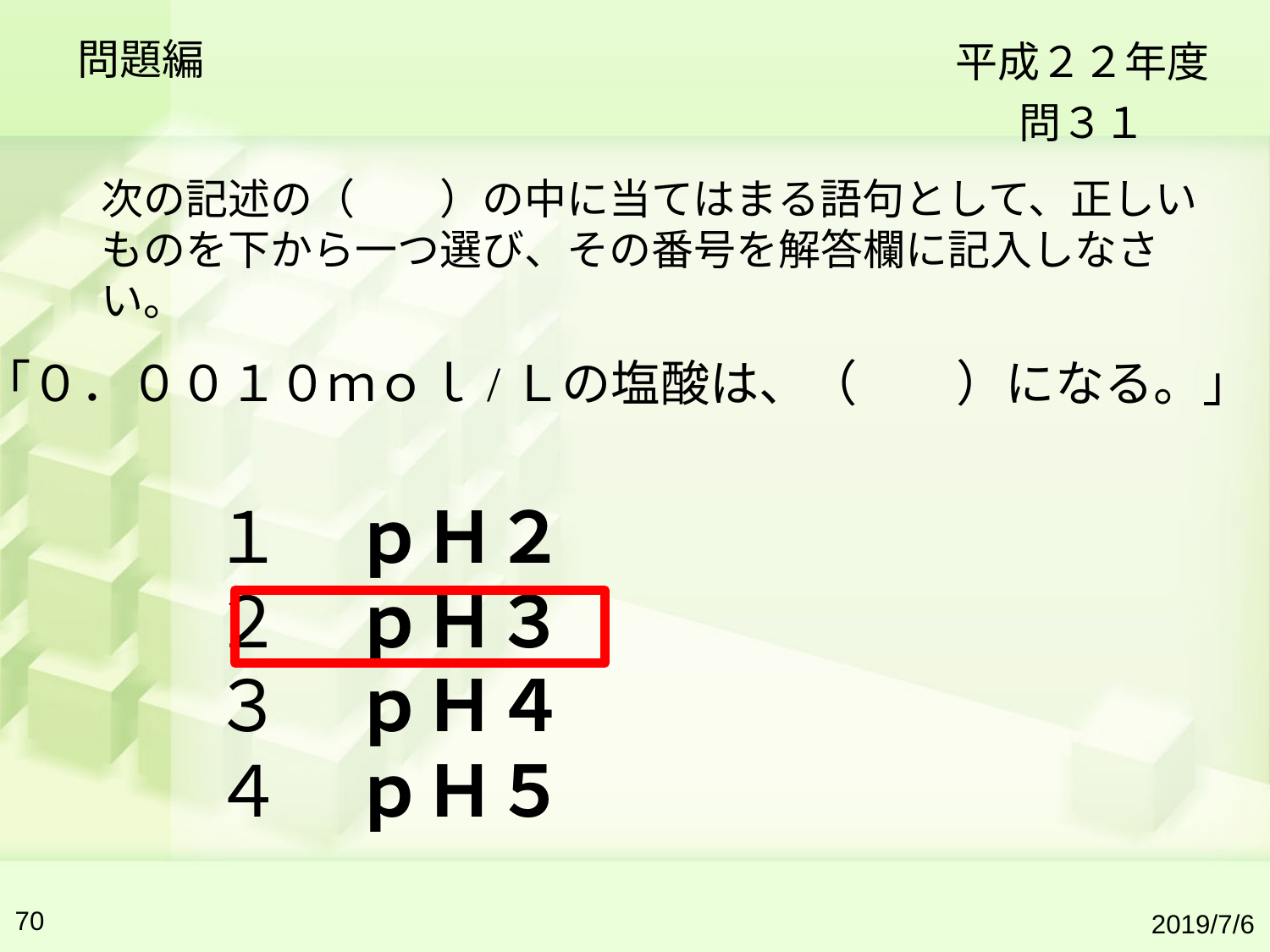

問題編
平成２２年度
問３１
次の記述の（　　）の中に当てはまる語句として、正しいものを下から一つ選び、その番号を解答欄に記入しなさい。
「０．００１０ｍｏｌ/Ｌの塩酸は、（　　）になる。」
１　ｐＨ２
２　ｐＨ３
３　ｐＨ４
４　ｐＨ５

70
2019/7/6